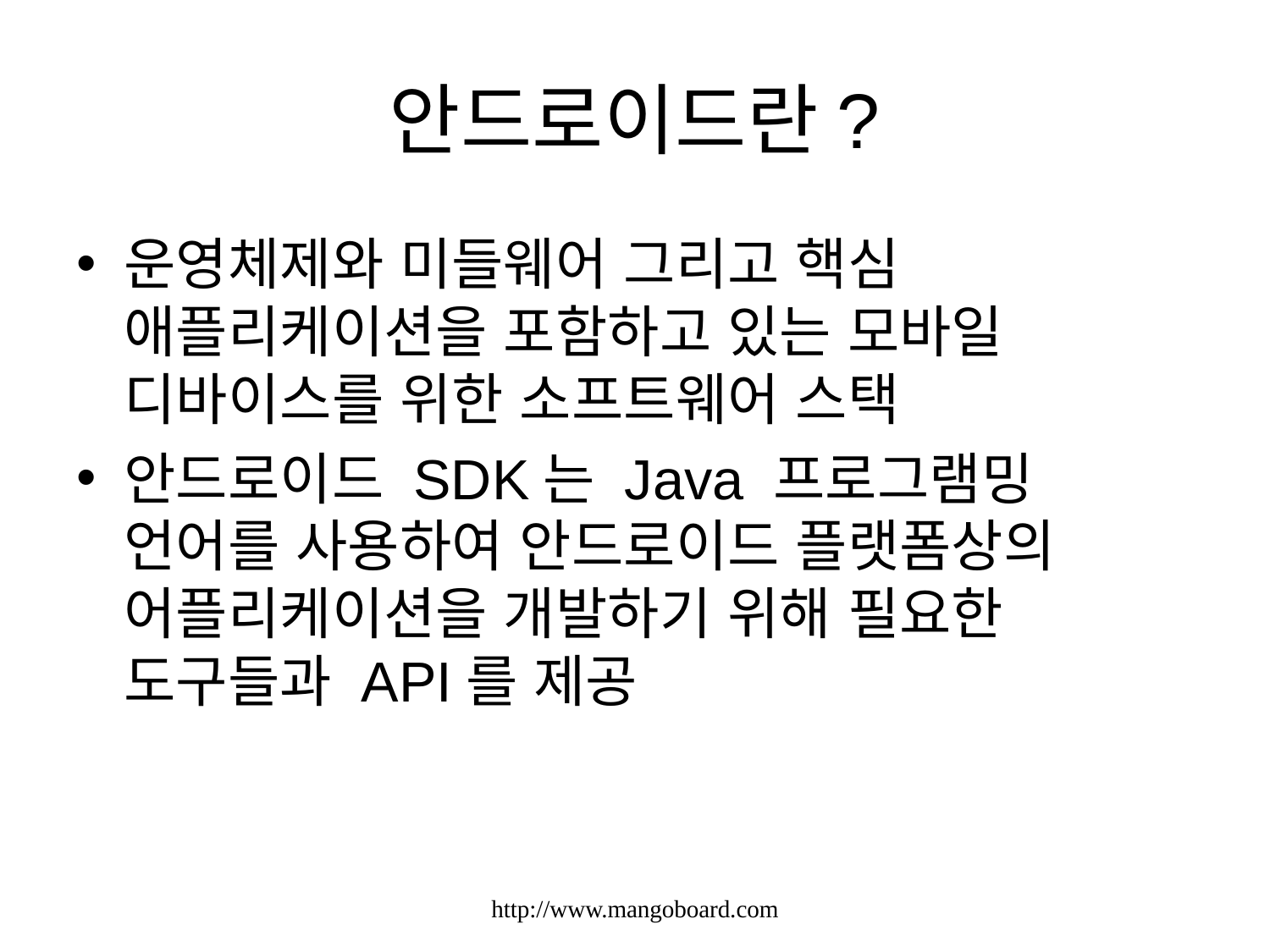

# 안드로이드란?
운영체제와 미들웨어 그리고 핵심 애플리케이션을 포함하고 있는 모바일 디바이스를 위한 소프트웨어 스택
안드로이드 SDK는 Java 프로그램밍 언어를 사용하여 안드로이드 플랫폼상의 어플리케이션을 개발하기 위해 필요한 도구들과 API를 제공
http://www.mangoboard.com